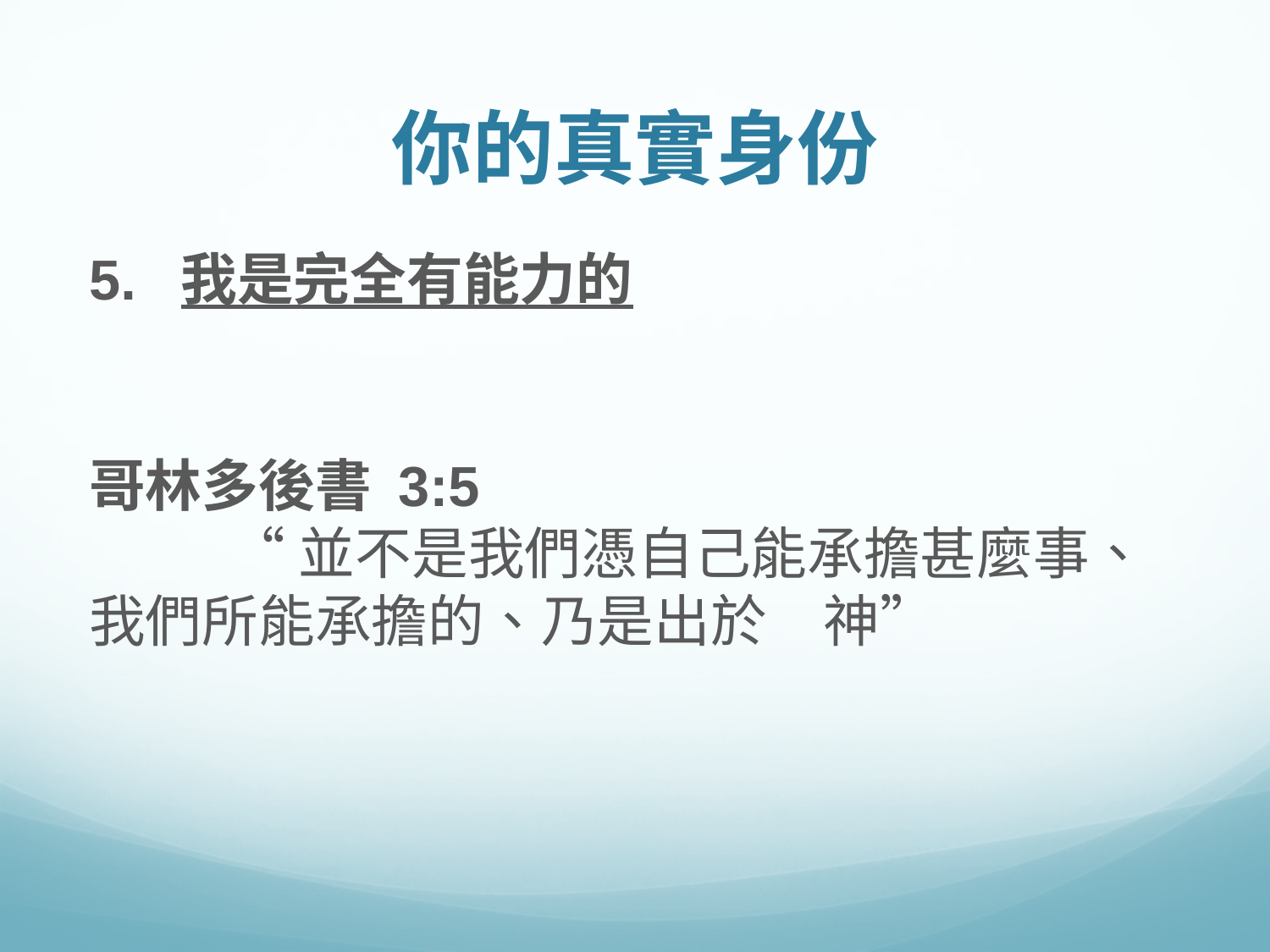

# 你的真實身份
5.  我是完全有能力的

哥林多後書 3:5
	 “並不是我們憑自己能承擔甚麼事、我們所能承擔的、乃是出於　神”